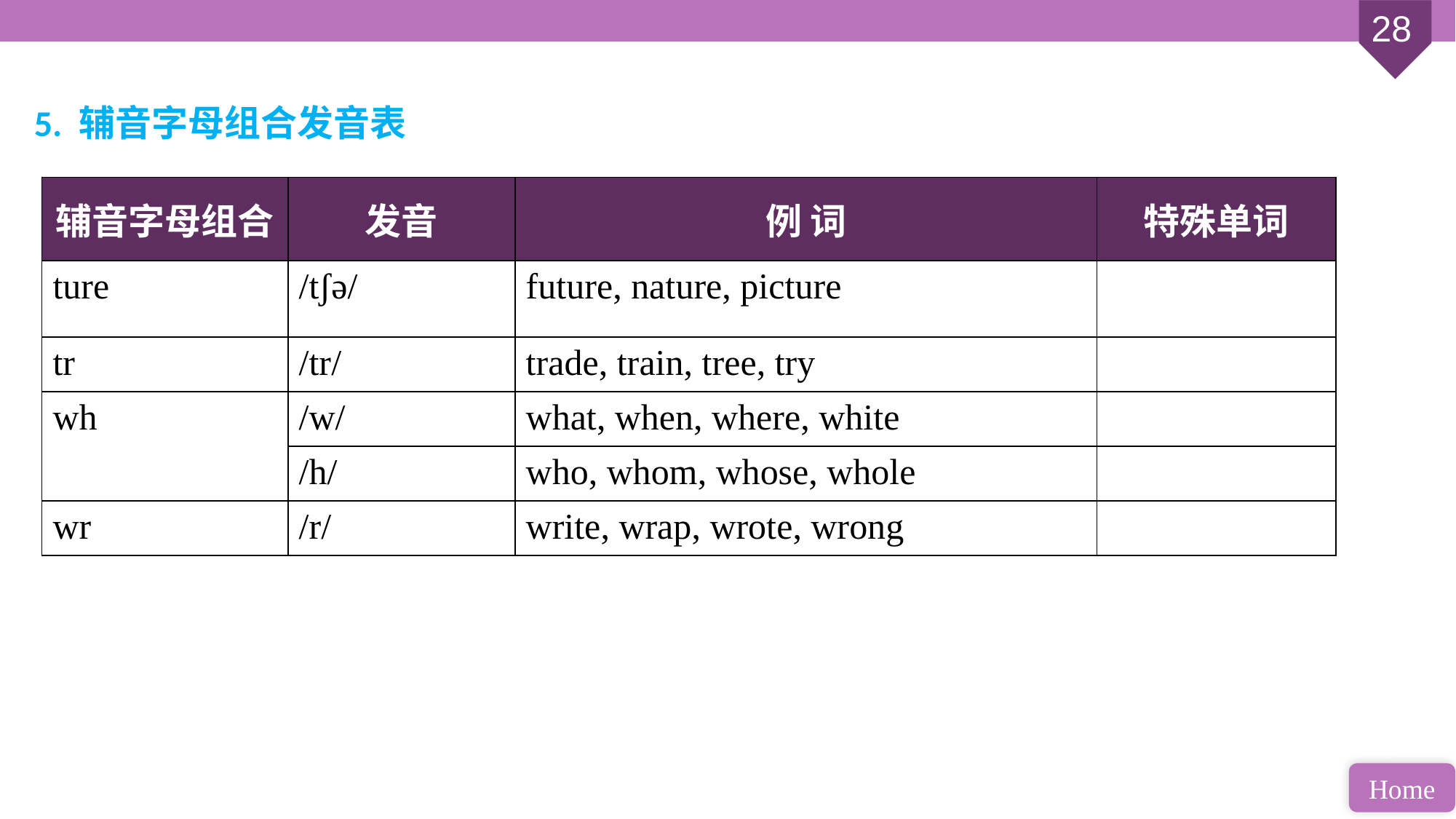

5. 辅音字母组合发音表
| 辅音字母组合 | 发音 | 例 词 | 特殊单词 |
| --- | --- | --- | --- |
| ture | /tʃə/ | future, nature, picture |  |
| tr | /tr/ | trade, train, tree, try |  |
| wh | /w/ | what, when, where, white |  |
|  | /h/ | who, whom, whose, whole |  |
| wr | /r/ | write, wrap, wrote, wrong |  |